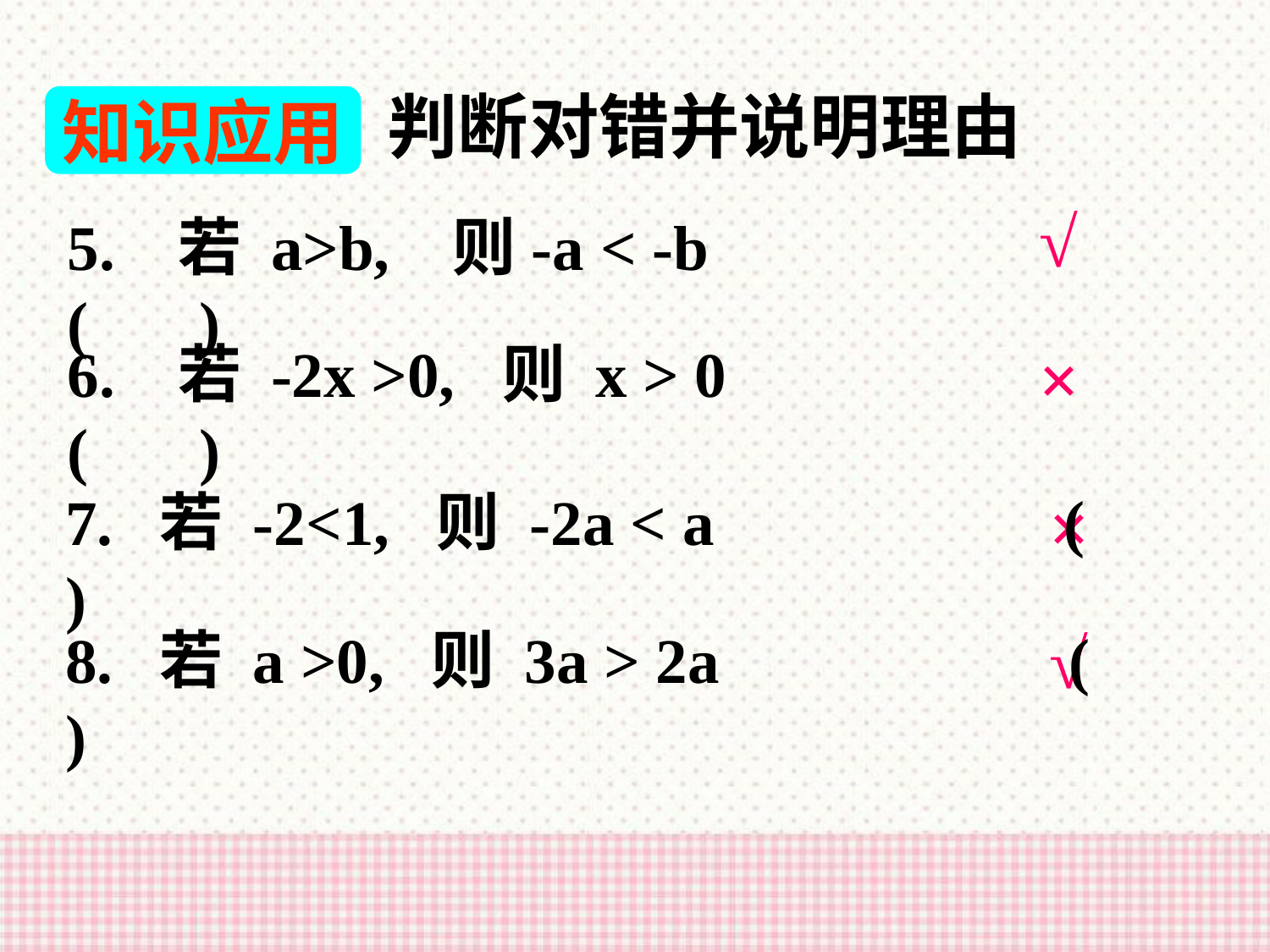

判断对错并说明理由
知识应用
√
5.   若 a>b,   则-a < -b                      (       )
6.   若 -2x >0,  则 x > 0                     (       )
×
7.  若 -2<1,  则 -2a < a                      (       )
×
√
8.  若 a >0,  则 3a > 2a                      (       )